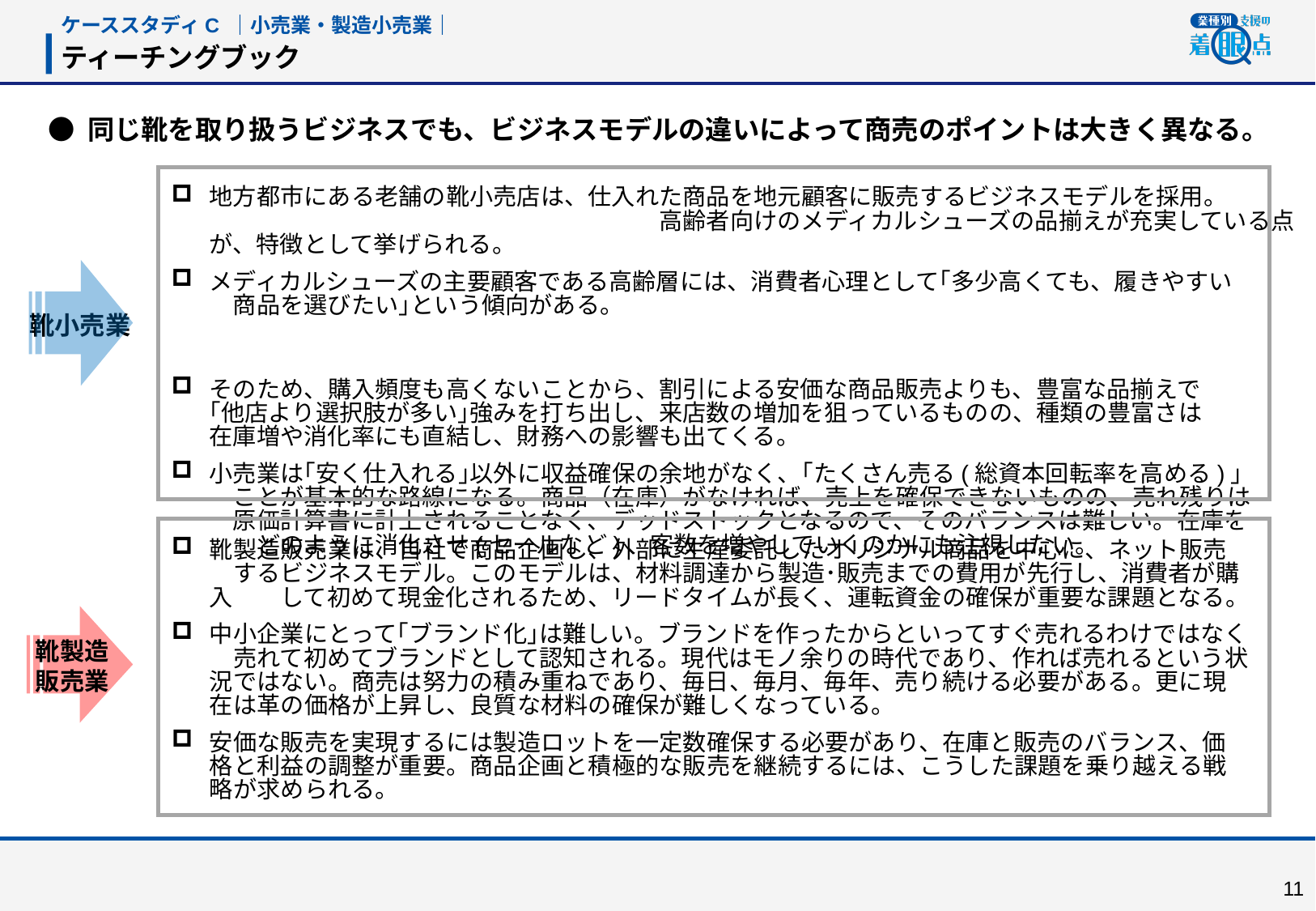

ケーススタディC ｜小売業・製造小売業｜
ティーチングブック
● 同じ靴を取り扱うビジネスでも、ビジネスモデルの違いによって商売のポイントは大きく異なる。

地方都市にある老舗の靴小売店は、仕入れた商品を地元顧客に販売するビジネスモデルを採用。　　　　　　　　　　　　　　　　　　　　　　高齢者向けのメディカルシューズの品揃えが充実している点が、特徴として挙げられる。
メディカルシューズの主要顧客である高齢層には、消費者心理として｢多少高くても、履きやすい　　　商品を選びたい｣という傾向がある。
そのため、購入頻度も高くないことから、割引による安価な商品販売よりも、豊富な品揃えで　　　｢他店より選択肢が多い｣強みを打ち出し、来店数の増加を狙っているものの、種類の豊富さは　　　　在庫増や消化率にも直結し、財務への影響も出てくる。
小売業は｢安く仕入れる｣以外に収益確保の余地がなく、｢たくさん売る(総資本回転率を高める)｣　　　ことが基本的な路線になる。商品（在庫）がなければ、売上を確保できないものの、売れ残りは　　　原価計算書に計上されることなく、デッドストックとなるので、そのバランスは難しい。在庫を　　　　どのように消化させ(セールなど)、客数を増やしていくのかにも注視したい。

靴小売業

靴製造販売業は、自社で商品企画し、外部に生産委託したオリジナル商品を中心に、ネット販売　するビジネスモデル。このモデルは、材料調達から製造･販売までの費用が先行し、消費者が購入　　して初めて現金化されるため、リードタイムが長く、運転資金の確保が重要な課題となる。
中小企業にとって｢ブランド化｣は難しい。ブランドを作ったからといってすぐ売れるわけではなく　売れて初めてブランドとして認知される。現代はモノ余りの時代であり、作れば売れるという状況ではない。商売は努力の積み重ねであり、毎日、毎月、毎年、売り続ける必要がある。更に現在は革の価格が上昇し、良質な材料の確保が難しくなっている。
安価な販売を実現するには製造ロットを一定数確保する必要があり、在庫と販売のバランス、価格と利益の調整が重要。商品企画と積極的な販売を継続するには、こうした課題を乗り越える戦略が求められる。

靴製造
販売業

11